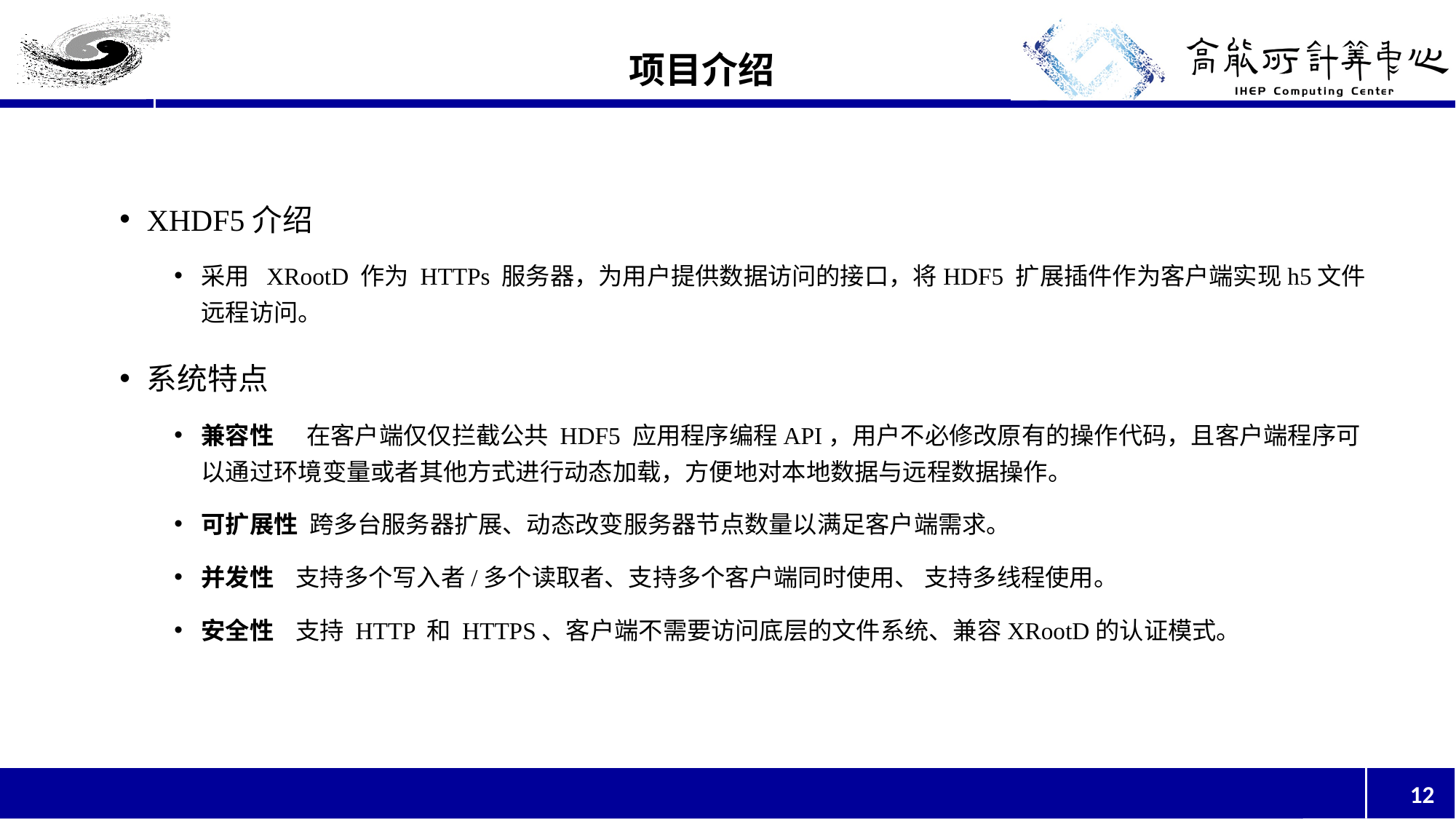

项目介绍
XHDF5介绍
采用  XRootD 作为 HTTPs 服务器，为用户提供数据访问的接口，将HDF5 扩展插件作为客户端实现h5文件远程访问。
系统特点
兼容性      在客户端仅仅拦截公共 HDF5 应用程序编程API，用户不必修改原有的操作代码，且客户端程序可以通过环境变量或者其他方式进行动态加载，方便地对本地数据与远程数据操作。
可扩展性  跨多台服务器扩展、动态改变服务器节点数量以满足客户端需求。
并发性    支持多个写入者/多个读取者、支持多个客户端同时使用、 支持多线程使用。
安全性    支持 HTTP 和 HTTPS、客户端不需要访问底层的文件系统、兼容XRootD的认证模式。